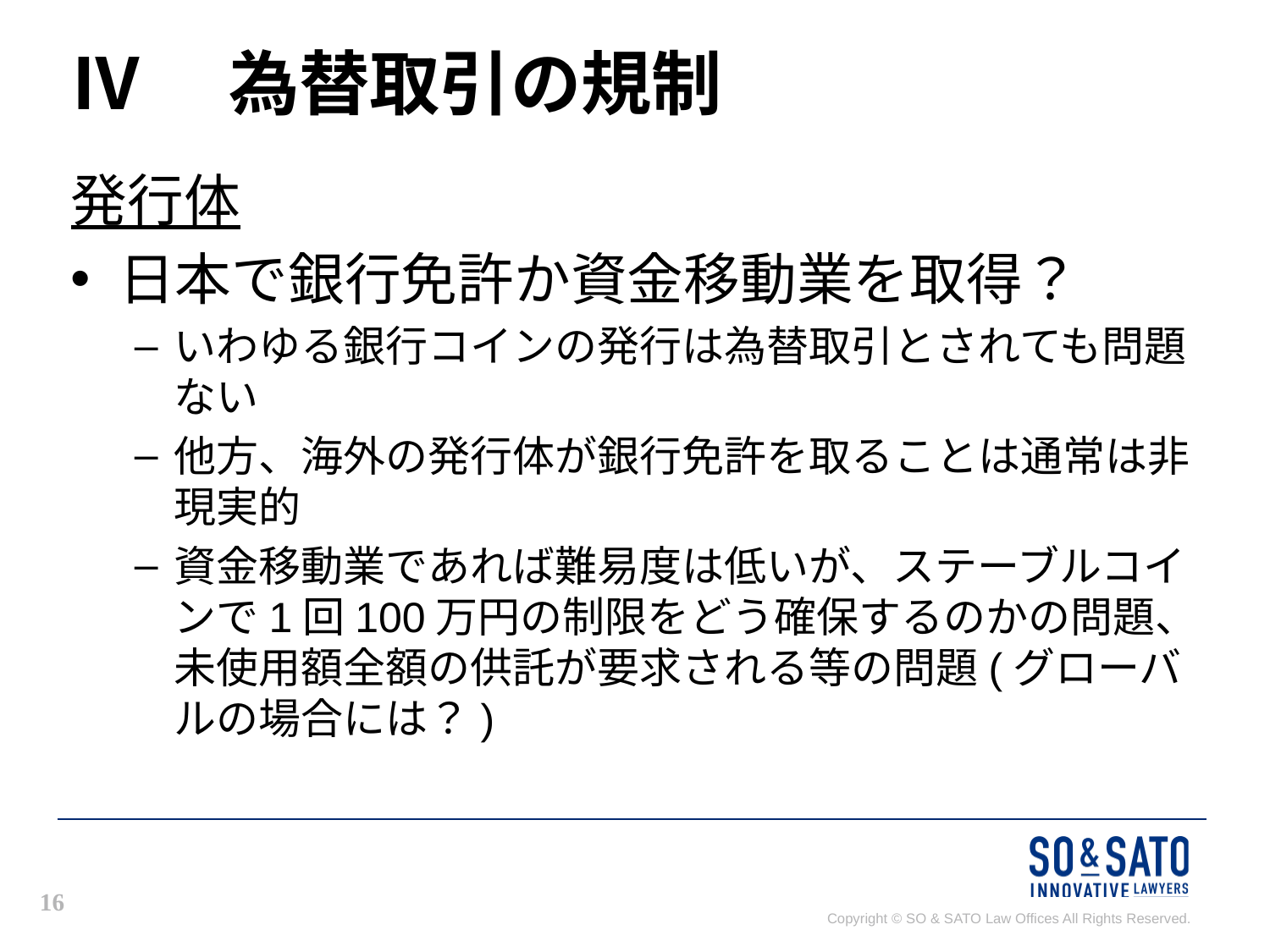

# Ⅳ　為替取引の規制
発行体
日本で銀行免許か資金移動業を取得？
いわゆる銀行コインの発行は為替取引とされても問題ない
他方、海外の発行体が銀行免許を取ることは通常は非現実的
資金移動業であれば難易度は低いが、ステーブルコインで1回100万円の制限をどう確保するのかの問題、未使用額全額の供託が要求される等の問題(グローバルの場合には？)
16